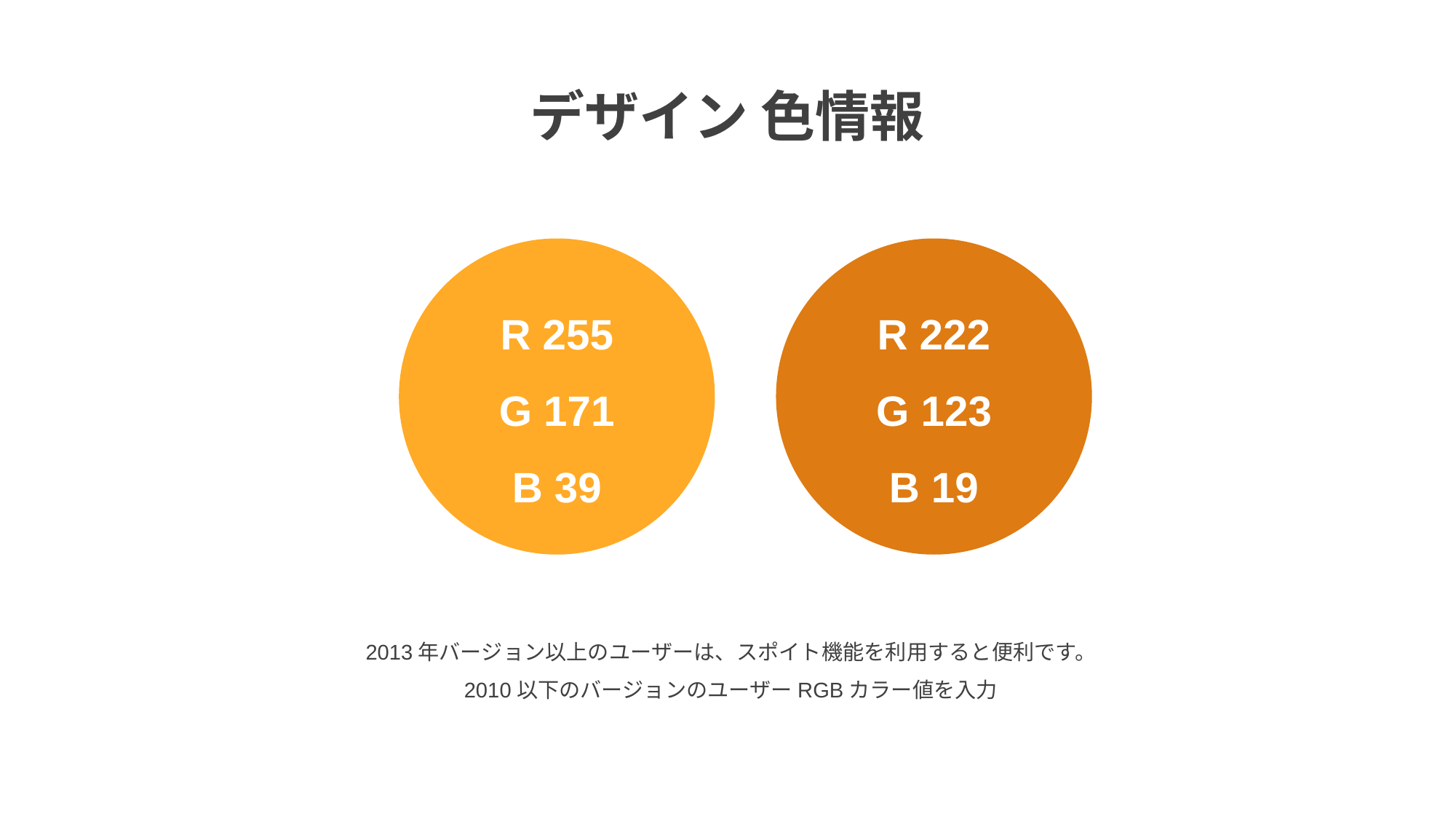

デザイン 色情報
R 255
G 171
B 39
R 222
G 123
B 19
2013年バージョン以上のユーザーは、スポイト機能を利用すると便利です。
2010以下のバージョンのユーザーRGBカラー値を入力